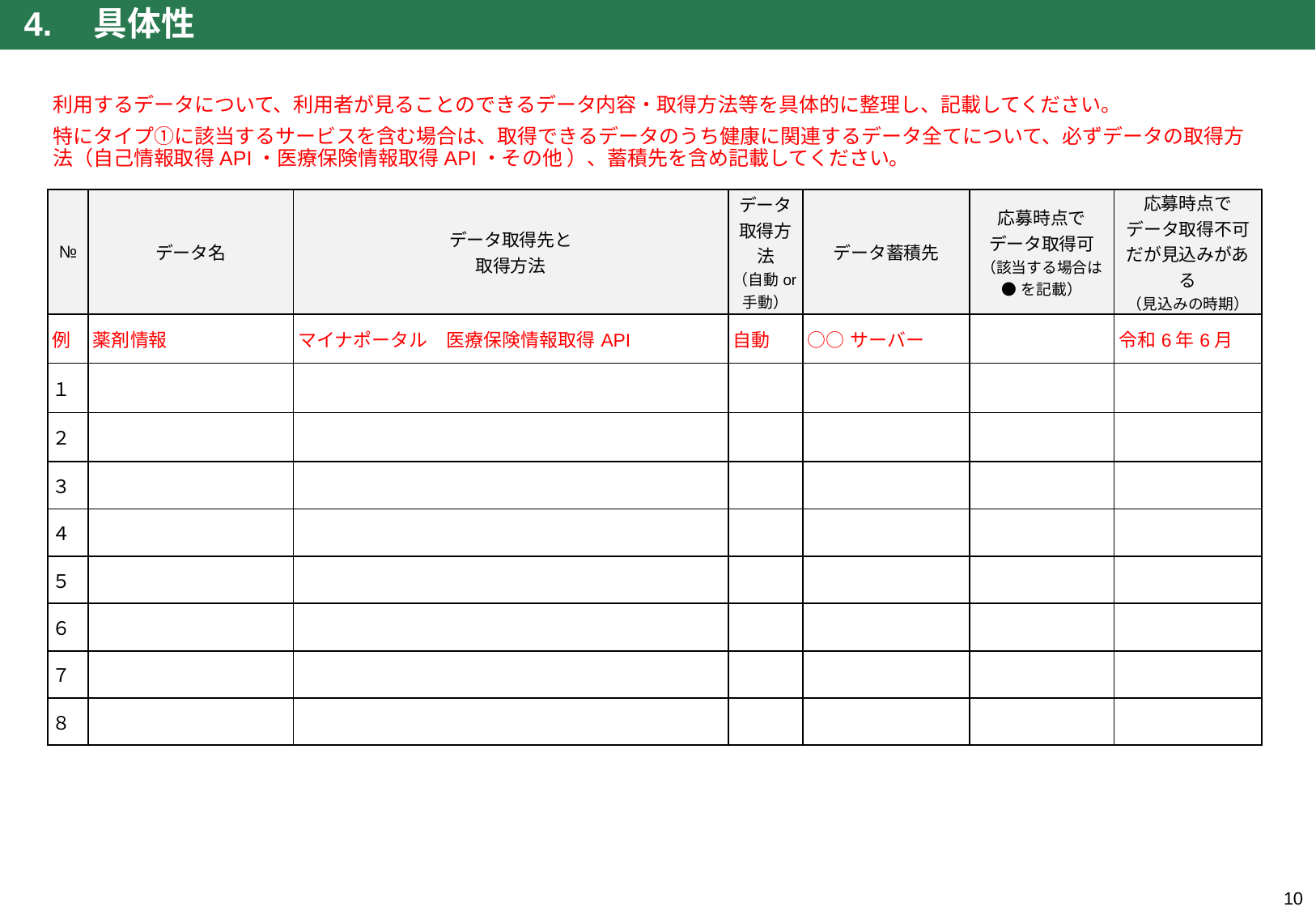

# 4.　具体性
利用するデータについて、利用者が見ることのできるデータ内容・取得方法等を具体的に整理し、記載してください。
特にタイプ①に該当するサービスを含む場合は、取得できるデータのうち健康に関連するデータ全てについて、必ずデータの取得方法（自己情報取得API・医療保険情報取得API・その他 ）、蓄積先を含め記載してください。

| № | データ名 | データ取得先と 取得方法 | データ取得方法 （自動or手動） | データ蓄積先 | 応募時点で データ取得可 （該当する場合は ●を記載） | 応募時点で データ取得不可だが見込みがある （見込みの時期） |
| --- | --- | --- | --- | --- | --- | --- |
| 例 | 薬剤情報 | マイナポータル　医療保険情報取得API | 自動 | ○○サーバー |  | 令和6年6月 |
| １ |  |  |  |  |  |  |
| ２ |  |  |  |  |  |  |
| ３ |  |  |  |  |  |  |
| ４ |  |  |  |  |  |  |
| ５ |  |  |  |  |  |  |
| ６ |  |  |  |  |  |  |
| ７ |  |  |  |  |  |  |
| ８ |  |  |  |  |  |  |
10